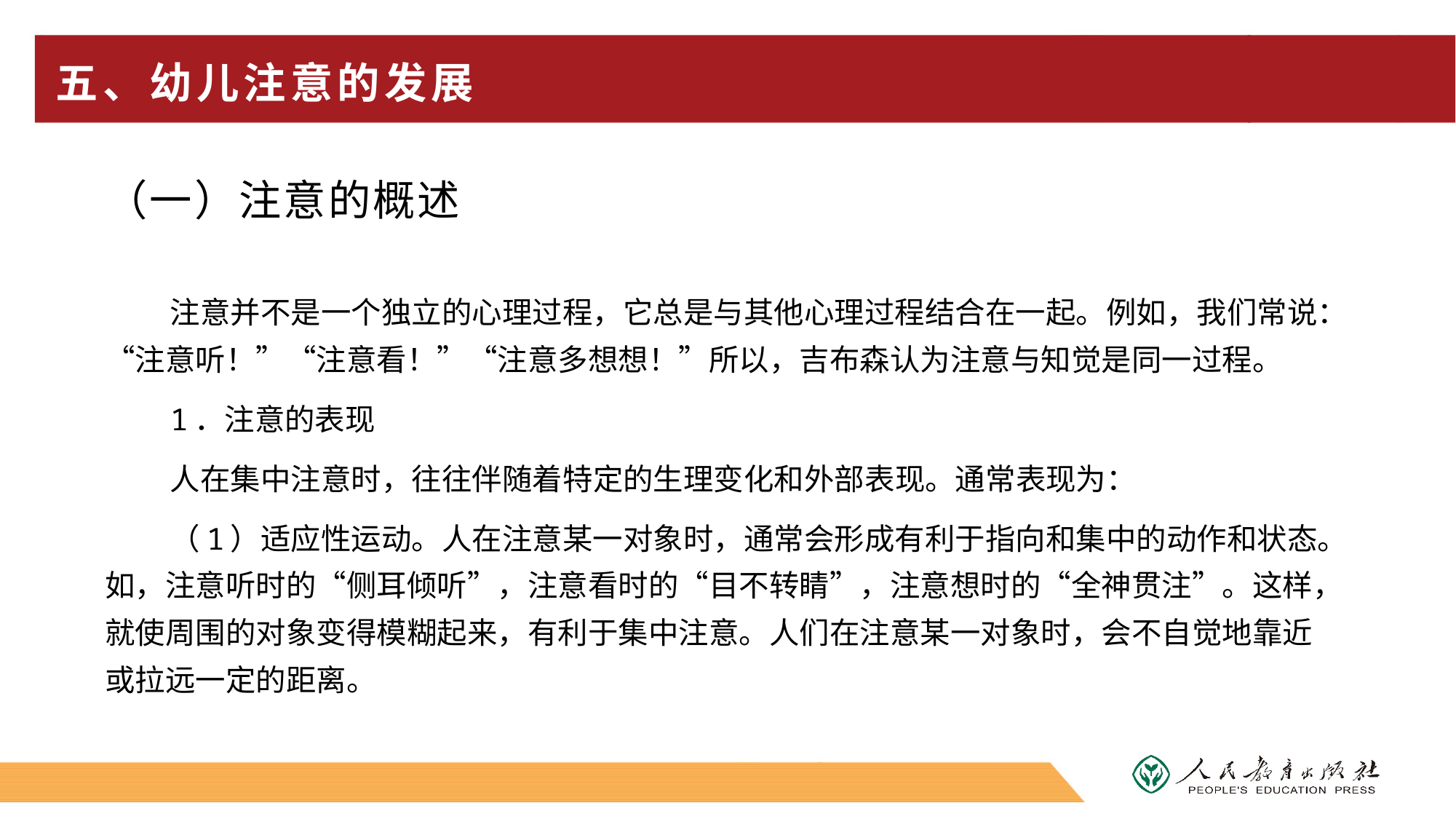

# 五、幼儿注意的发展
（一）注意的概述
注意并不是一个独立的心理过程，它总是与其他心理过程结合在一起。例如，我们常说：“注意听！”“注意看！”“注意多想想！”所以，吉布森认为注意与知觉是同一过程。
1．注意的表现
人在集中注意时，往往伴随着特定的生理变化和外部表现。通常表现为：
（1）适应性运动。人在注意某一对象时，通常会形成有利于指向和集中的动作和状态。如，注意听时的“侧耳倾听”，注意看时的“目不转睛”，注意想时的“全神贯注”。这样，就使周围的对象变得模糊起来，有利于集中注意。人们在注意某一对象时，会不自觉地靠近或拉远一定的距离。